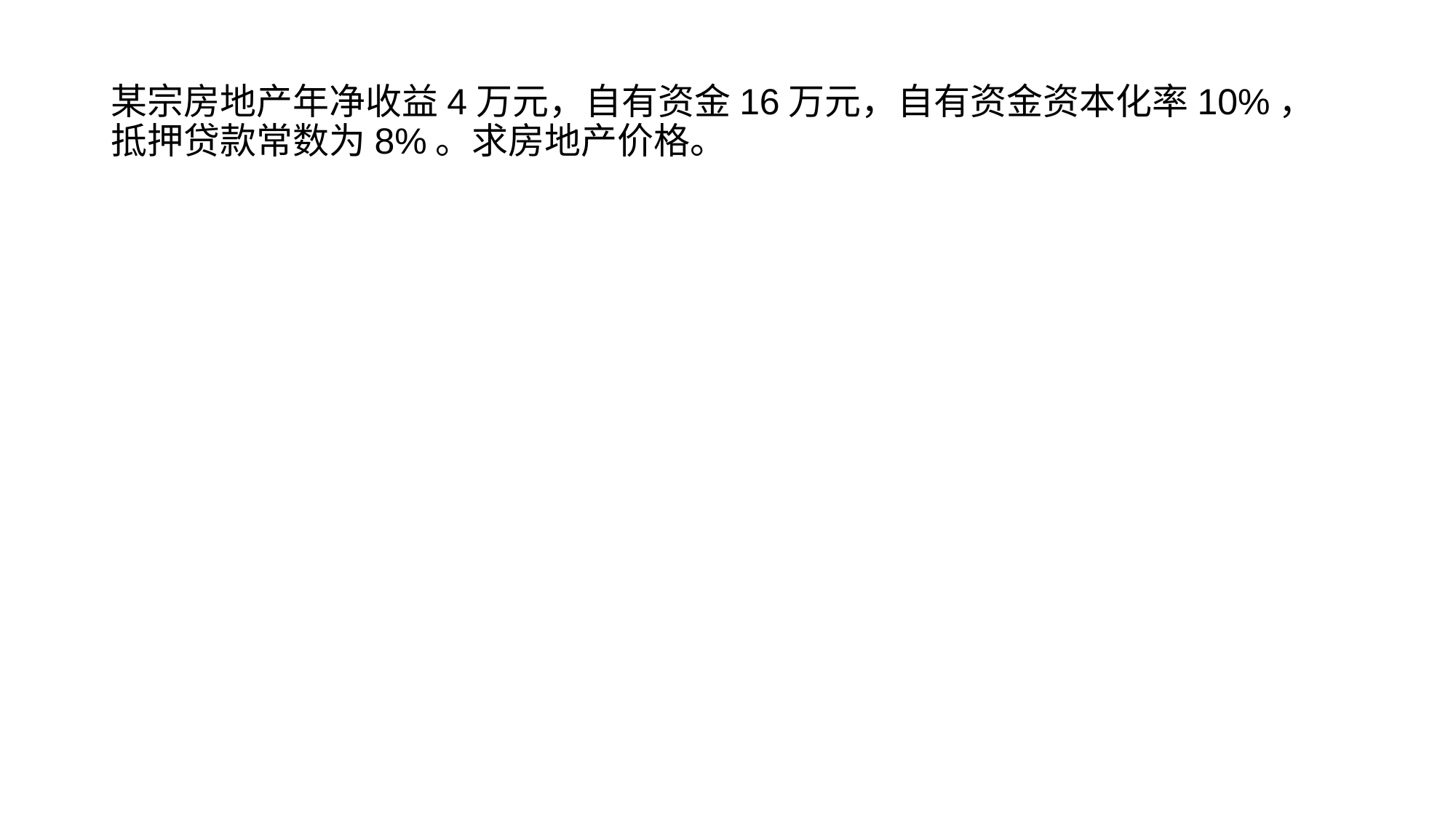

# 某宗房地产年净收益4万元，自有资金16万元，自有资金资本化率10%，抵押贷款常数为8%。求房地产价格。